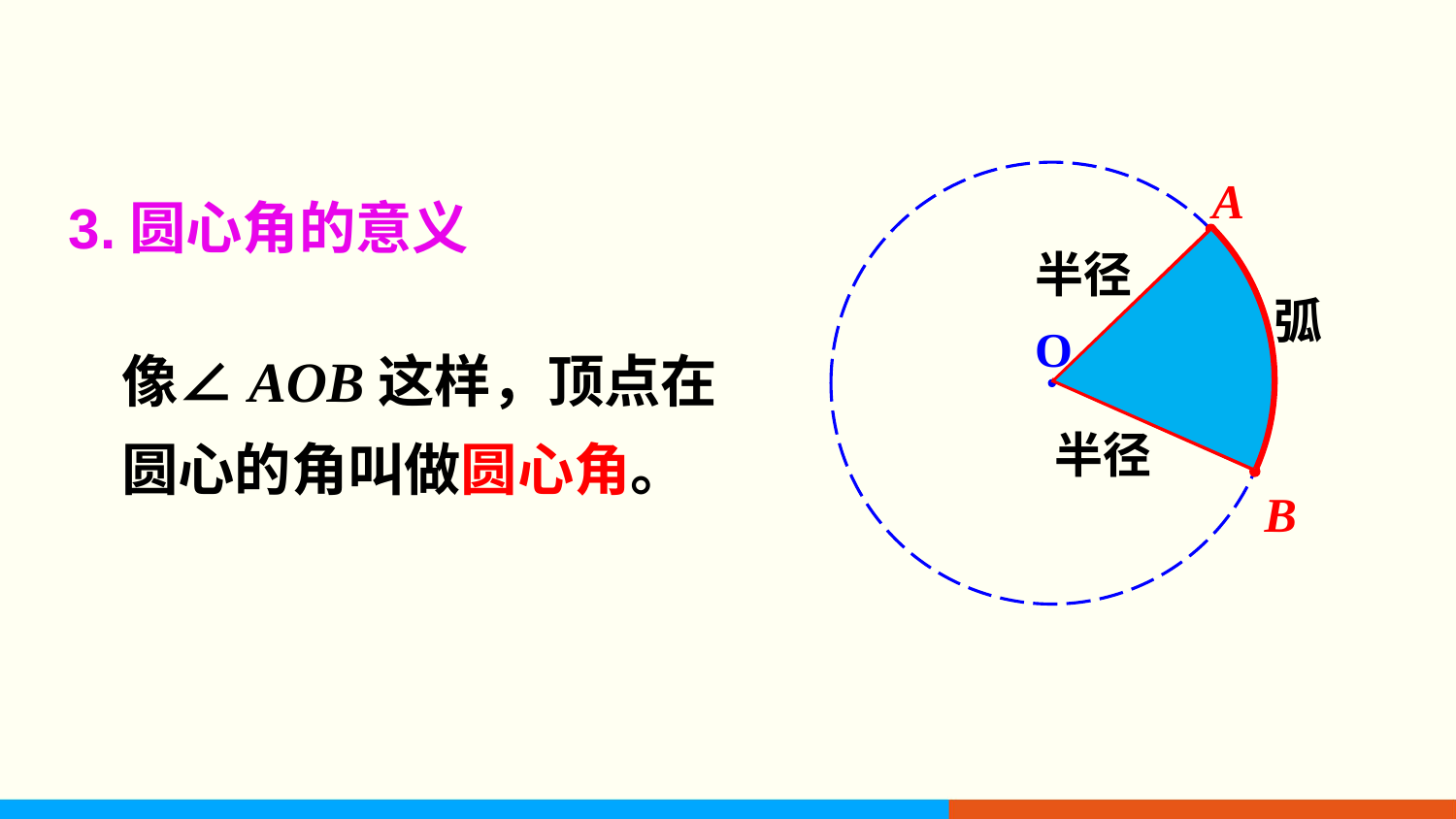

O

A

半径
弧
半径

B
3.圆心角的意义
像∠AOB这样，顶点在圆心的角叫做圆心角。